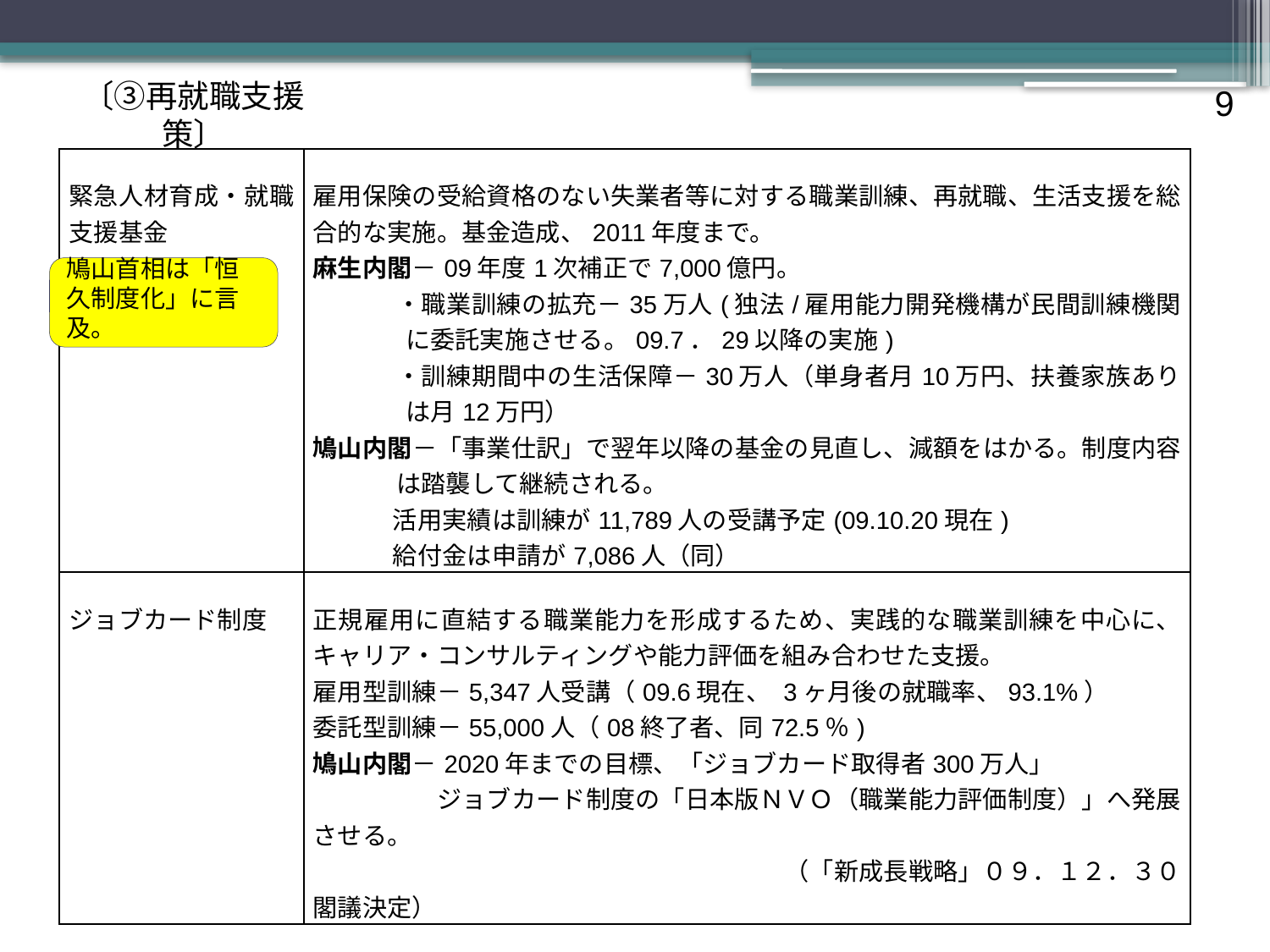

〔③再就職支援策〕
9
| 緊急人材育成・就職支援基金 | 雇用保険の受給資格のない失業者等に対する職業訓練、再就職、生活支援を総合的な実施。基金造成、2011年度まで。 麻生内閣－09年度1次補正で7,000億円。 ・職業訓練の拡充－35万人(独法/雇用能力開発機構が民間訓練機関に委託実施させる。09.7．29以降の実施) ・訓練期間中の生活保障－30万人（単身者月10万円、扶養家族ありは月12万円） 鳩山内閣－「事業仕訳」で翌年以降の基金の見直し、減額をはかる。制度内容は踏襲して継続される。　　　　 　　　 活用実績は訓練が11,789人の受講予定(09.10.20現在) 　　　 給付金は申請が7,086人（同） |
| --- | --- |
| ジョブカード制度 | 正規雇用に直結する職業能力を形成するため、実践的な職業訓練を中心に、キャリア・コンサルティングや能力評価を組み合わせた支援。 雇用型訓練－5,347人受講（09.6現在、 3ヶ月後の就職率、93.1%） 委託型訓練－55,000人（08終了者、同72.5％) 鳩山内閣－2020年までの目標、「ジョブカード取得者300万人」 　　　　　ジョブカード制度の「日本版ＮＶＯ（職業能力評価制度）」へ発展させる。 　　　　　　　　　　　　　　　　　　　（「新成長戦略」０９．１２．３０閣議決定） |
#

鳩山首相は「恒久制度化」に言及。
。